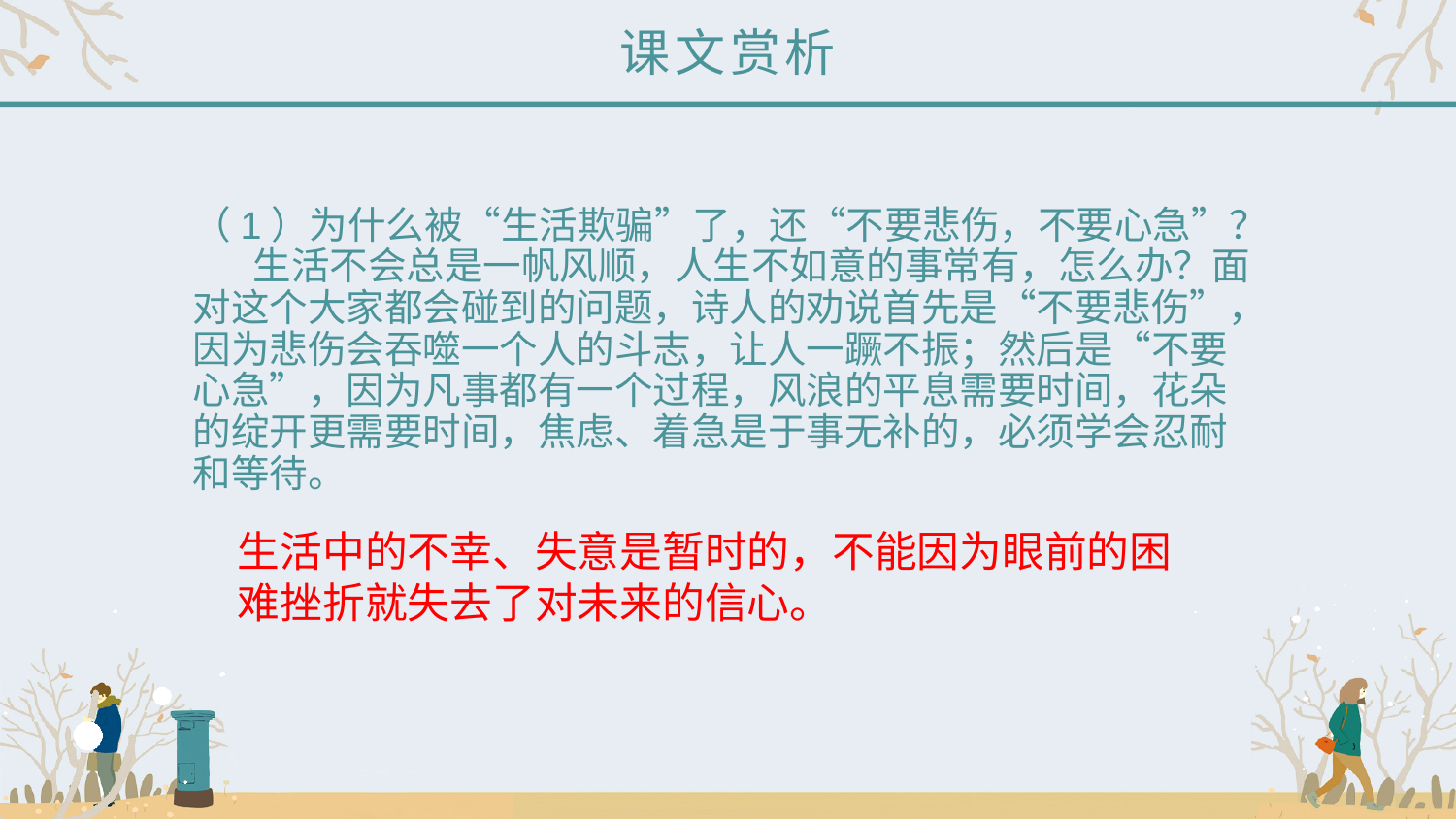

课文赏析

（1）为什么被“生活欺骗”了，还“不要悲伤，不要心急”？
      生活不会总是一帆风顺，人生不如意的事常有，怎么办？面对这个大家都会碰到的问题，诗人的劝说首先是“不要悲伤”，因为悲伤会吞噬一个人的斗志，让人一蹶不振；然后是“不要心急”，因为凡事都有一个过程，风浪的平息需要时间，花朵的绽开更需要时间，焦虑、着急是于事无补的，必须学会忍耐和等待。
生活中的不幸、失意是暂时的，不能因为眼前的困难挫折就失去了对未来的信心。